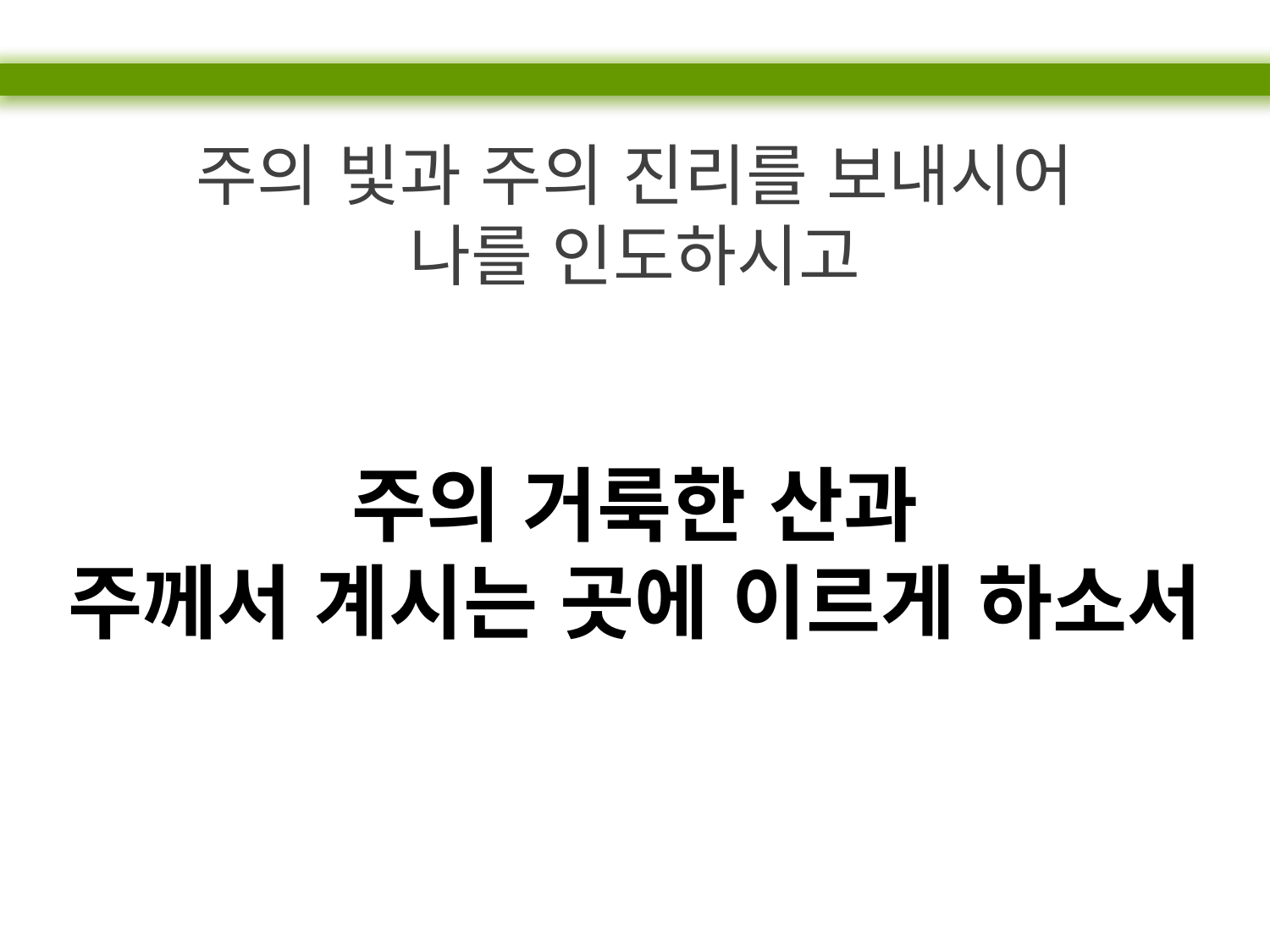

주의 빛과 주의 진리를 보내시어
나를 인도하시고
주의 거룩한 산과
주께서 계시는 곳에 이르게 하소서